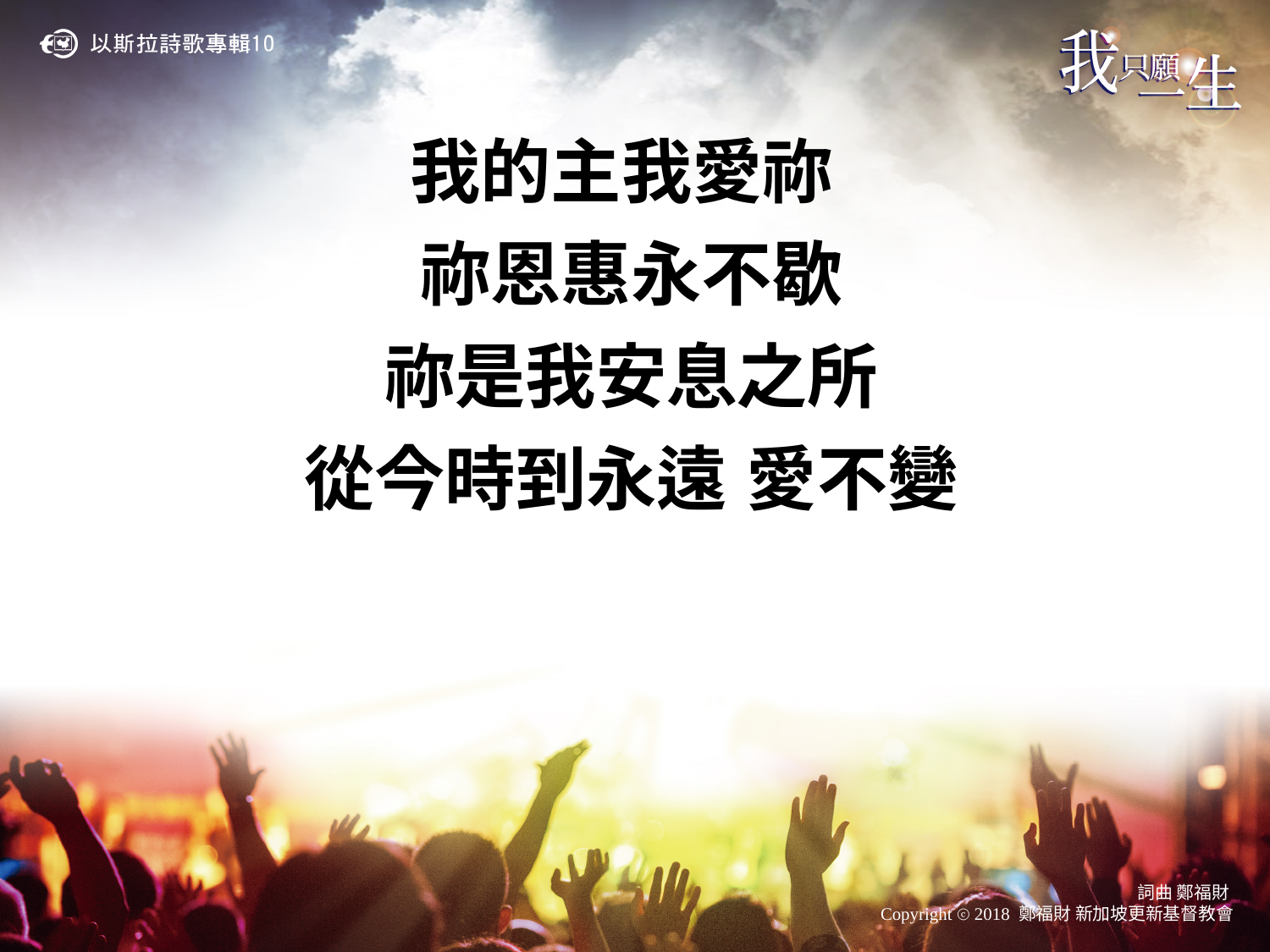

我的主我愛祢
祢恩惠永不歇
祢是我安息之所
從今時到永遠 愛不變
詞曲 鄭福財
Copyright ⓒ 2018 鄭福財 新加坡更新基督教會